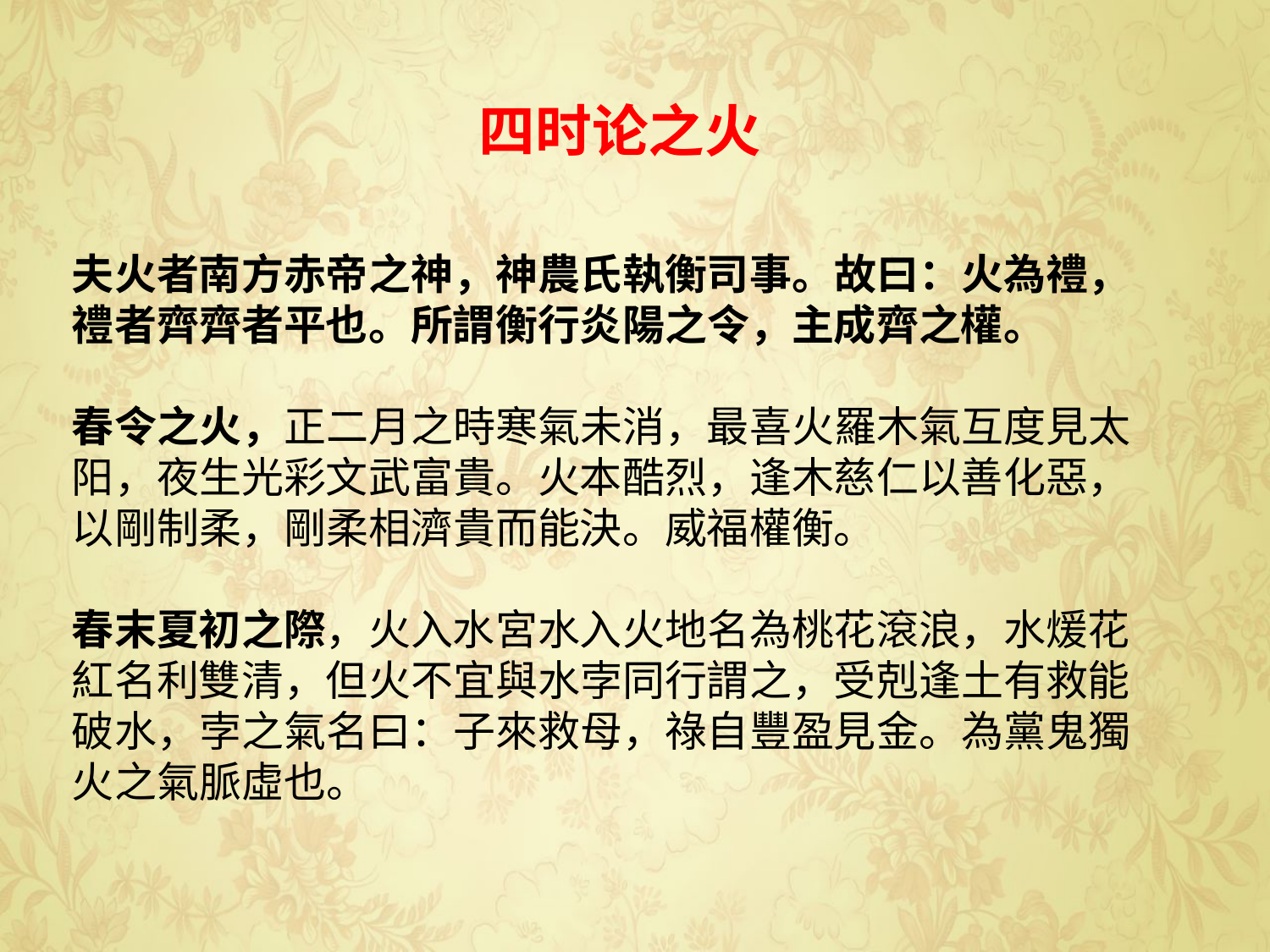

四时论之火

夫火者南方赤帝之神，神農氏執衡司事。故曰：火為禮，禮者齊齊者平也。所謂衡行炎陽之令，主成齊之權。

春令之火，正二月之時寒氣未消，最喜火羅木氣互度見太阳，夜生光彩文武富貴。火本酷烈，逢木慈仁以善化惡，以剛制柔，剛柔相濟貴而能決。威福權衡。

春末夏初之際，火入水宮水入火地名為桃花滾浪，水煖花紅名利雙清，但火不宜與水孛同行謂之，受剋逢土有救能破水，孛之氣名曰：子來救母，祿自豐盈見金。為黨鬼獨火之氣脈虛也。